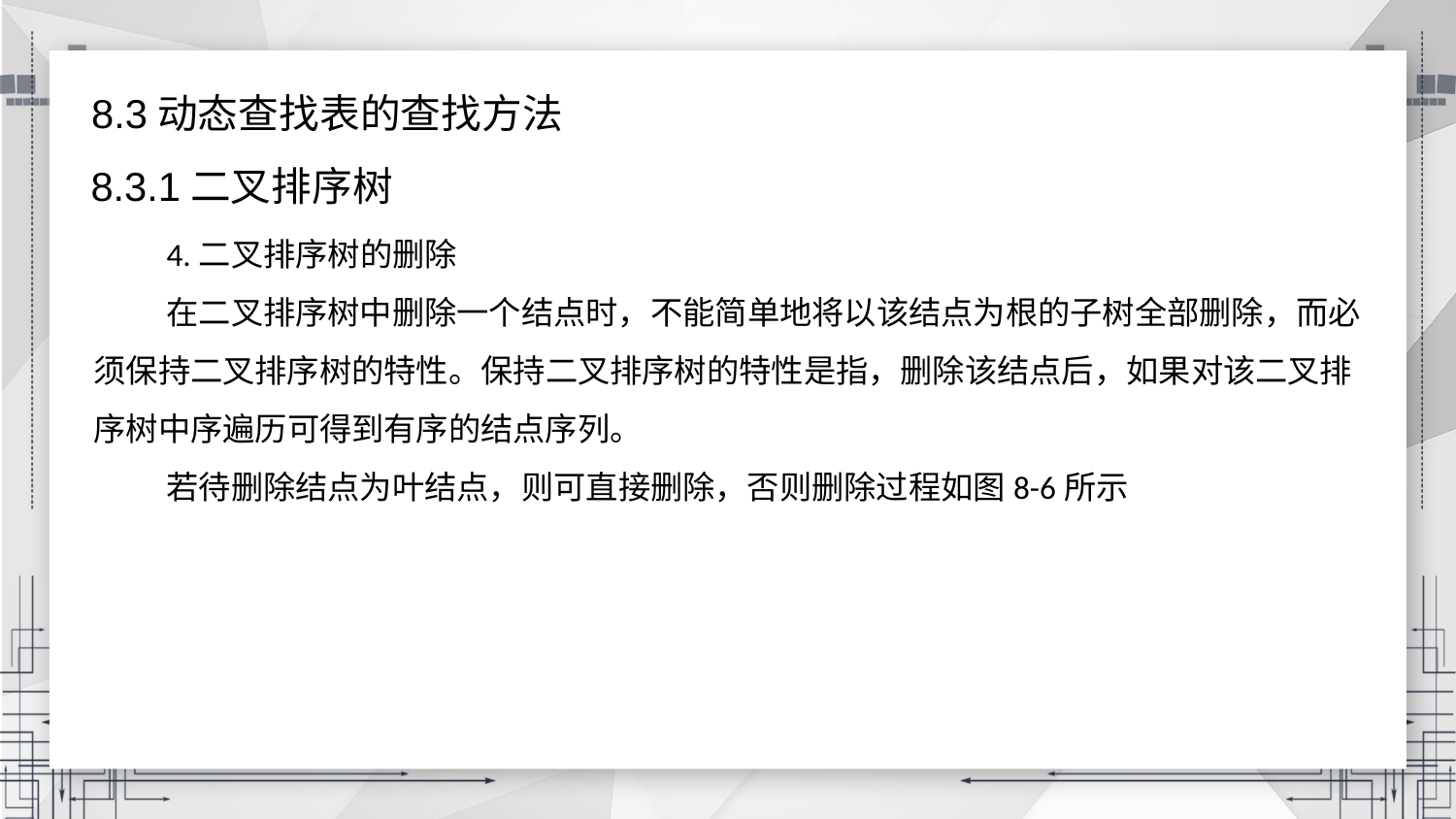

8.3动态查找表的查找方法
8.3.1二叉排序树
4.二叉排序树的删除
在二叉排序树中删除一个结点时，不能简单地将以该结点为根的子树全部删除，而必须保持二叉排序树的特性。保持二叉排序树的特性是指，删除该结点后，如果对该二叉排序树中序遍历可得到有序的结点序列。
若待删除结点为叶结点，则可直接删除，否则删除过程如图8-6所示